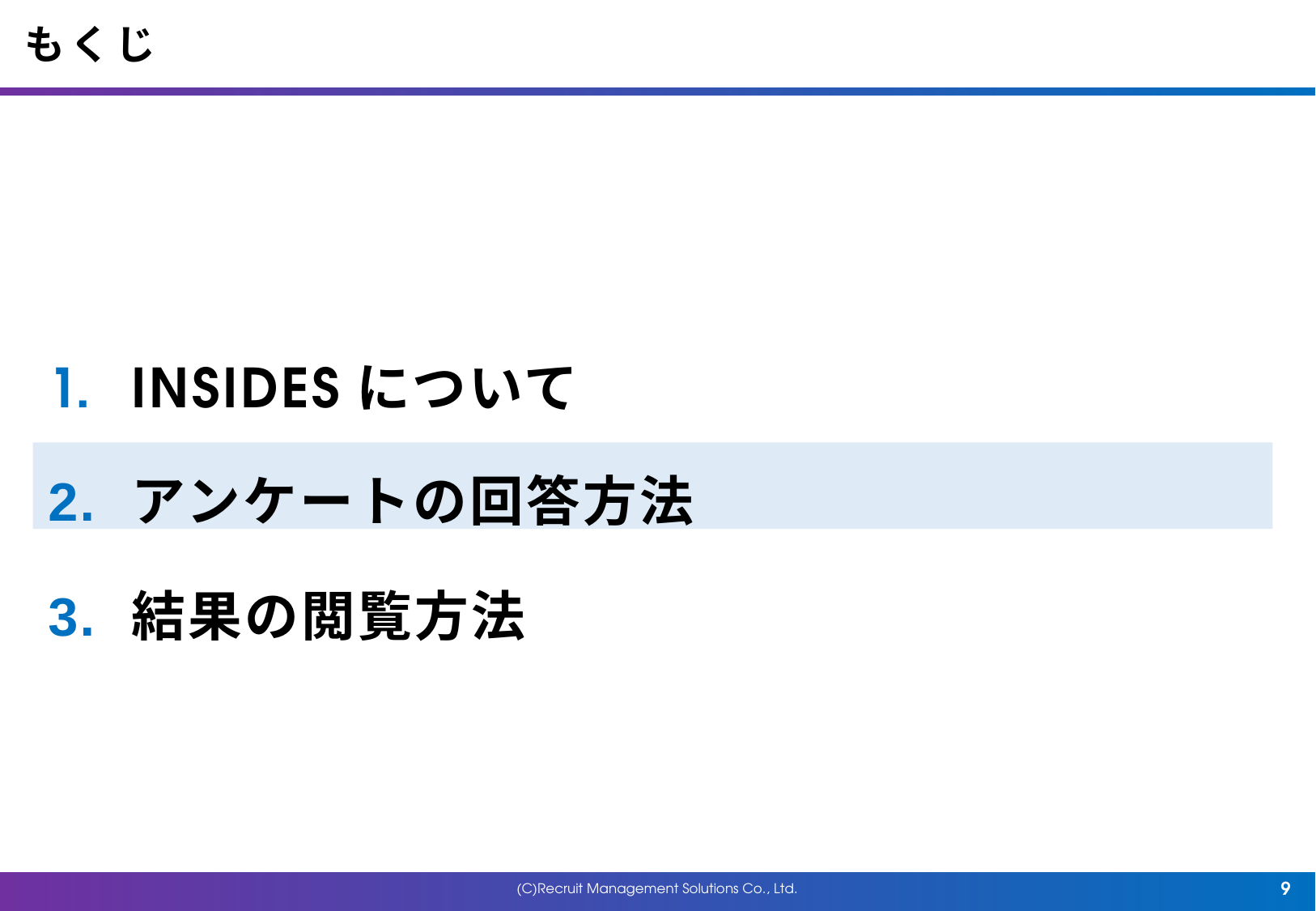

# もくじ
INSIDESについて
アンケートの回答方法
結果の閲覧方法

(C)Recruit Management Solutions Co., Ltd.
9